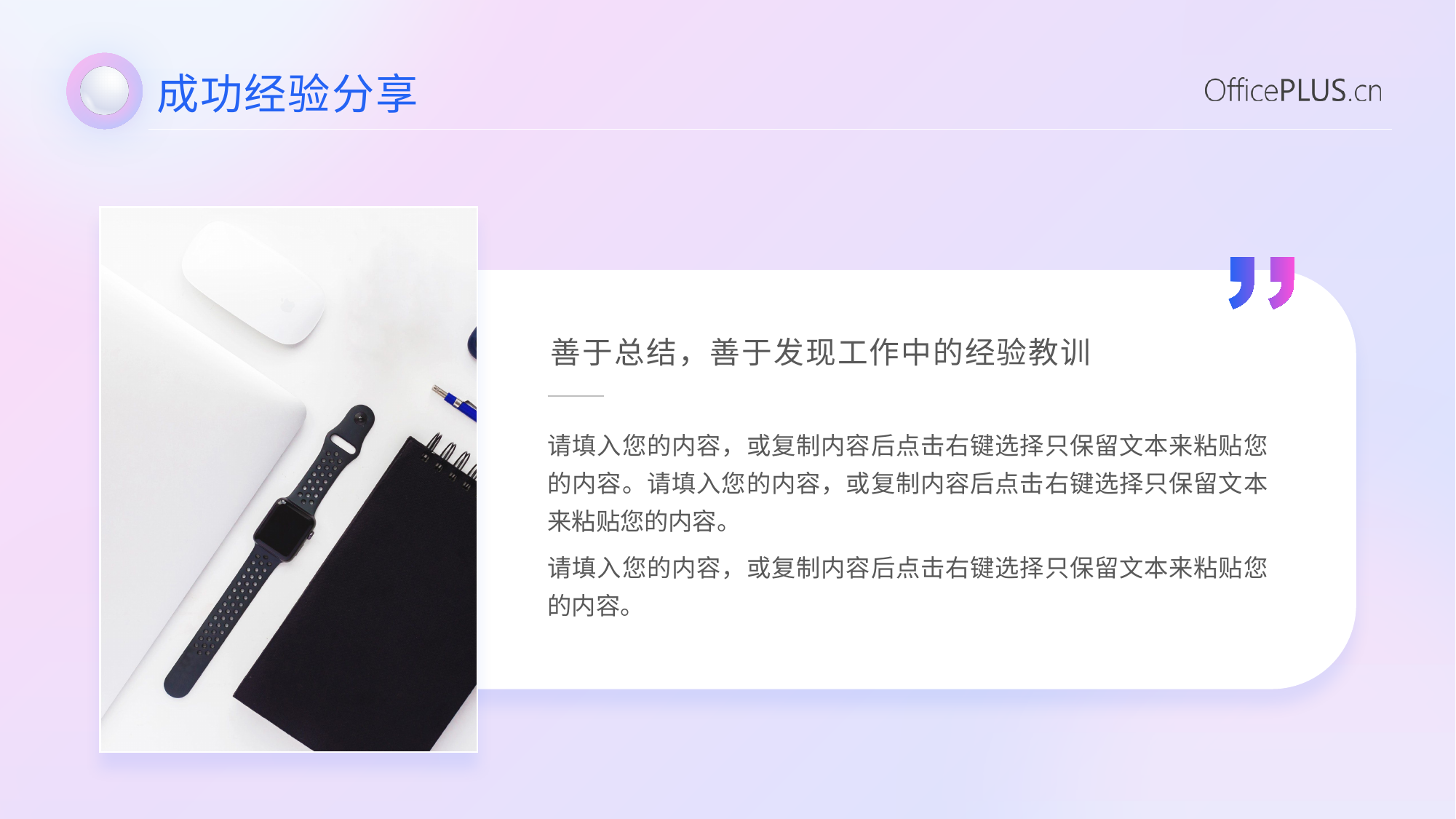

# 成功经验分享

善于总结，善于发现工作中的经验教训
请填入您的内容，或复制内容后点击右键选择只保留文本来粘贴您的内容。请填入您的内容，或复制内容后点击右键选择只保留文本来粘贴您的内容。
请填入您的内容，或复制内容后点击右键选择只保留文本来粘贴您的内容。